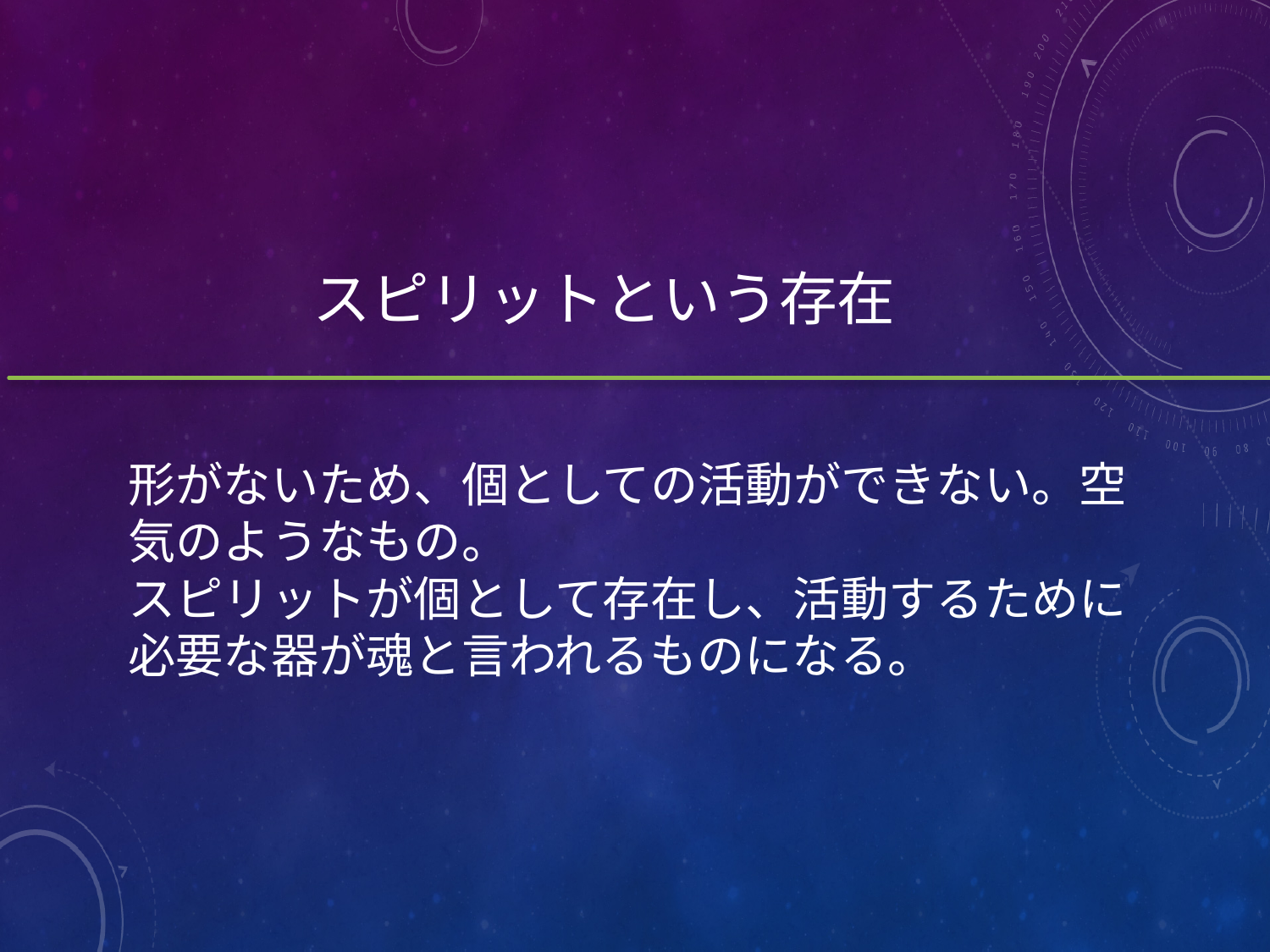

スピリットという存在
形がないため、個としての活動ができない。空気のようなもの。
スピリットが個として存在し、活動するために必要な器が魂と言われるものになる。